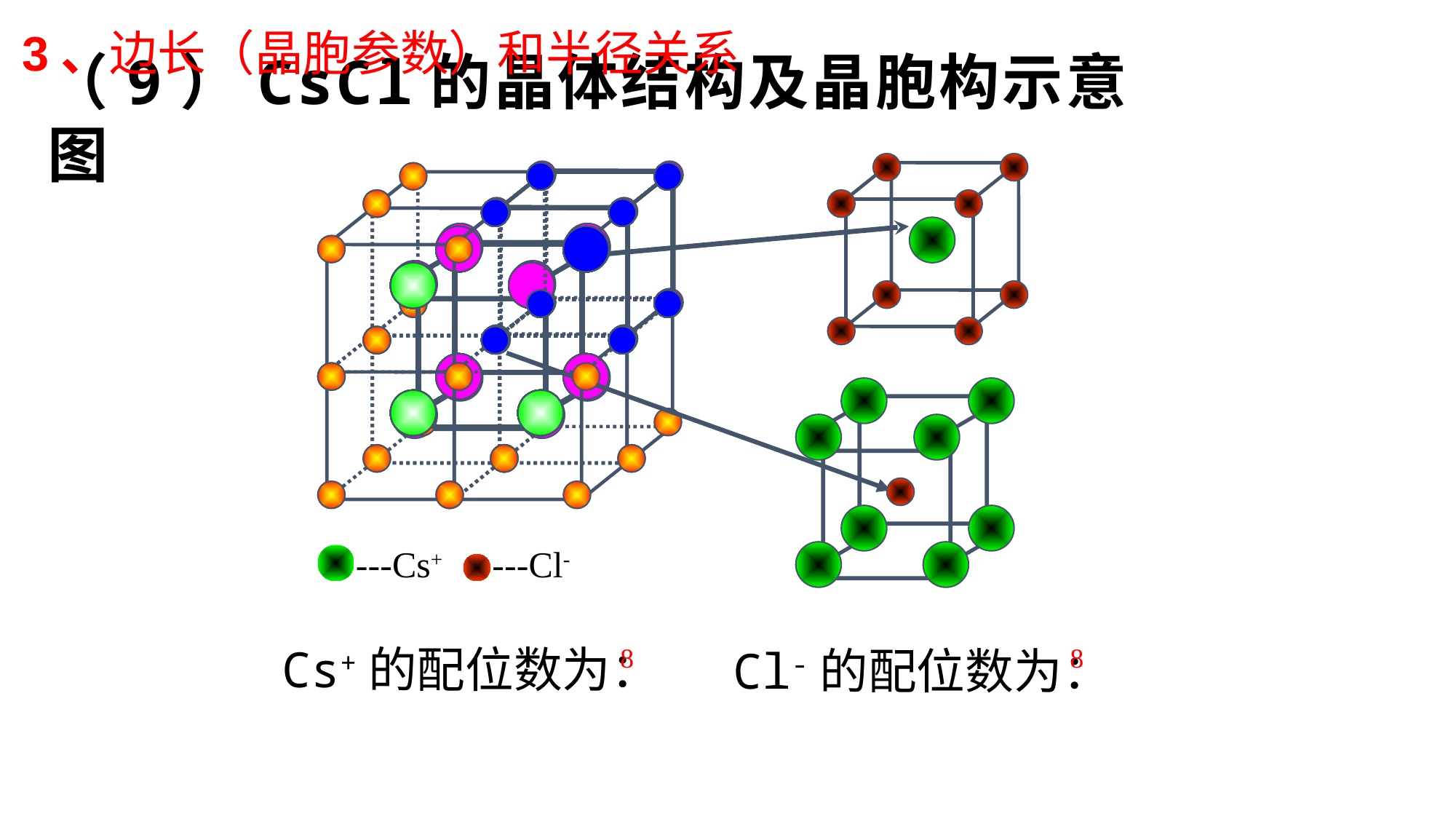

3、边长（晶胞参数）和半径关系
# （9）CsCl的晶体结构及晶胞构示意图

---Cs+
---Cl-

Cs+的配位数为：
8
Cl-的配位数为：
8